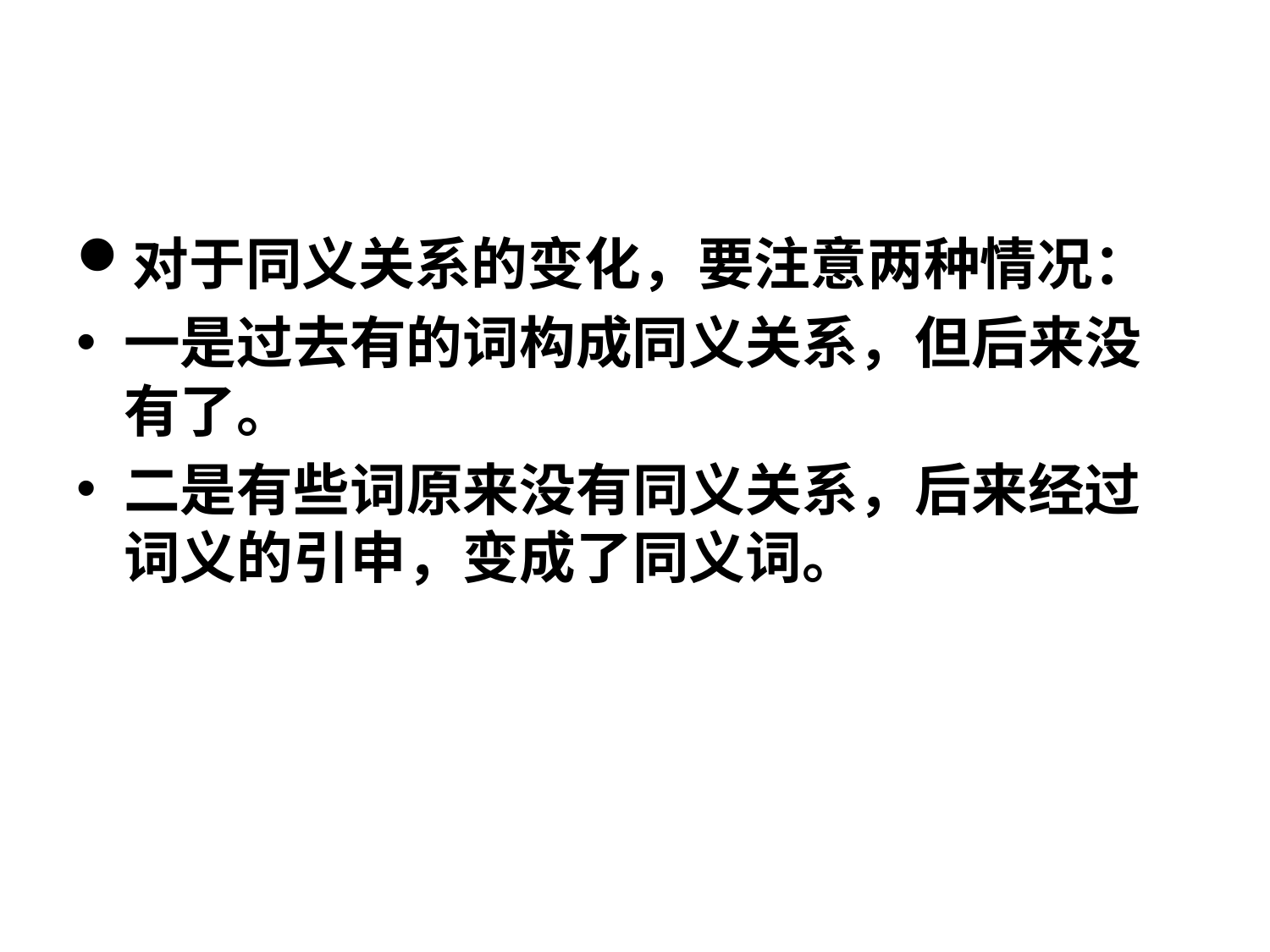

#
对于同义关系的变化，要注意两种情况：
一是过去有的词构成同义关系，但后来没有了。
二是有些词原来没有同义关系，后来经过词义的引申，变成了同义词。